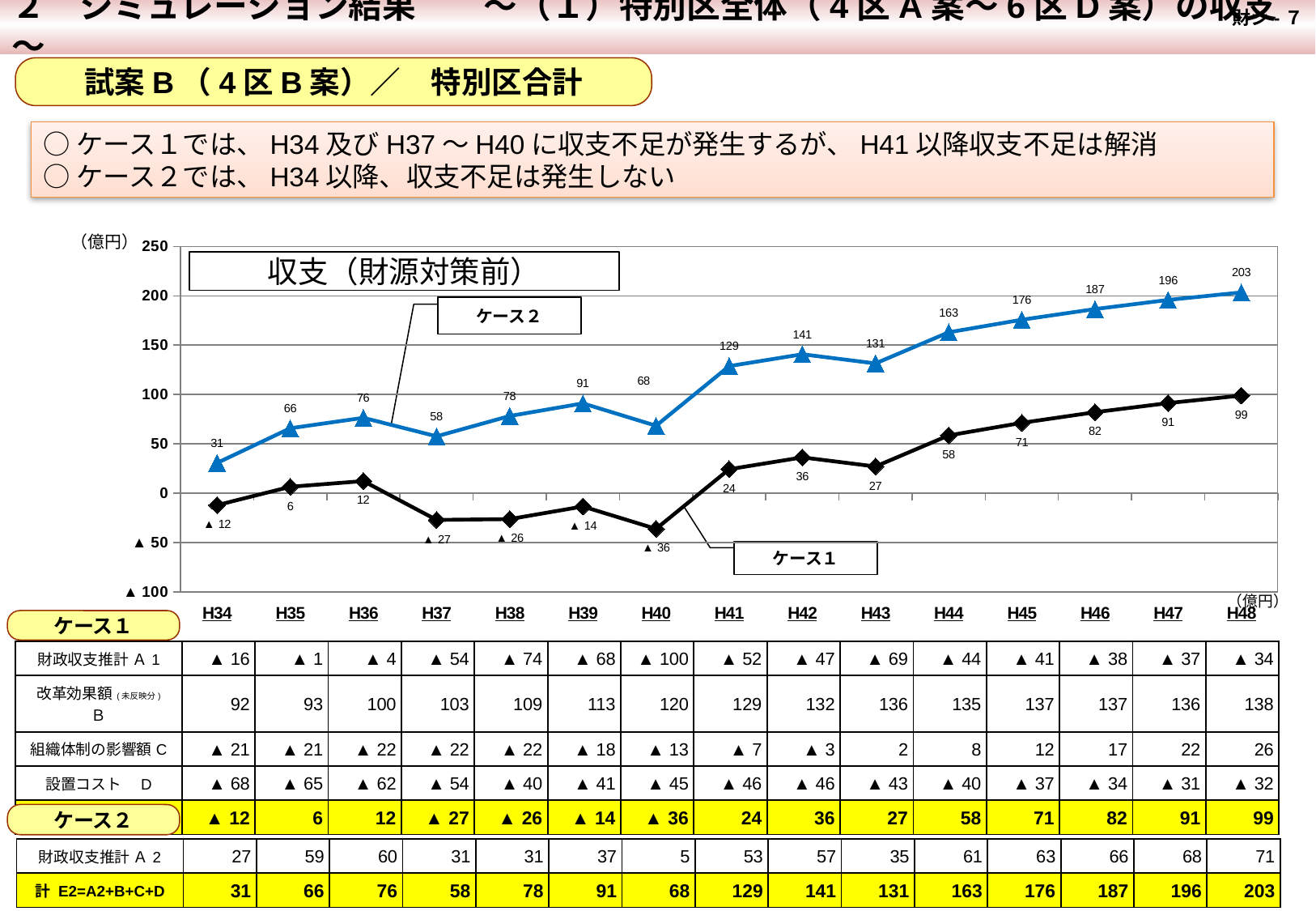

２　シミュレーション結果　　～（１）特別区全体（4区A案～6区D案）の収支～
 財シ-７
試案B（4区B案）／　特別区合計
○ケース１では、H34及びH37～H40に収支不足が発生するが、H41以降収支不足は解消
○ケース２では、H34以降、収支不足は発生しない

### Chart

| Category | 計 E=A'+B+C+D | 計 E=A+B+C+D |
|---|---|---|
| H34 | 30.541999999999977 | -12.218000000000018 |
| H35 | 65.77799999999996 | 6.387999999999964 |
| H36 | 76.32399999999994 | 12.173999999999943 |
| H37 | 57.52999999999997 | -27.220000000000017 |
| H38 | 78.16599999999998 | -26.38400000000001 |
| H39 | 90.98044806471438 | -13.569551935285617 |
| H40 | 68.29006045748699 | -36.25993954251301 |
| H41 | 128.72765353378043 | 24.177653533780436 |
| H42 | 140.74383403732307 | 36.193834037323064 |
| H43 | 131.4677843076151 | 26.917784307615065 |
| H44 | 163.00865070483158 | 58.4586507048316 |
| H45 | 175.77681221532862 | 71.22681221532865 |
| H46 | 186.56221084235244 | 82.01221084235249 |
| H47 | 195.82185382747238 | 91.2718538274724 |
| H48 | 203.43971356047928 | 98.88971356047932 |
（億円）
収支（財源対策前）
ケース２
ケース１
（億円）
ケース１
| 財政収支推計 Ａ1 | ▲ 16 | ▲ 1 | ▲ 4 | ▲ 54 | ▲ 74 | ▲ 68 | ▲ 100 | ▲ 52 | ▲ 47 | ▲ 69 | ▲ 44 | ▲ 41 | ▲ 38 | ▲ 37 | ▲ 34 |
| --- | --- | --- | --- | --- | --- | --- | --- | --- | --- | --- | --- | --- | --- | --- | --- |
| 改革効果額(未反映分) Ｂ | 92 | 93 | 100 | 103 | 109 | 113 | 120 | 129 | 132 | 136 | 135 | 137 | 137 | 136 | 138 |
| 組織体制の影響額C | ▲ 21 | ▲ 21 | ▲ 22 | ▲ 22 | ▲ 22 | ▲ 18 | ▲ 13 | ▲ 7 | ▲ 3 | 2 | 8 | 12 | 17 | 22 | 26 |
| 設置コスト　D | ▲ 68 | ▲ 65 | ▲ 62 | ▲ 54 | ▲ 40 | ▲ 41 | ▲ 45 | ▲ 46 | ▲ 46 | ▲ 43 | ▲ 40 | ▲ 37 | ▲ 34 | ▲ 31 | ▲ 32 |
| 計 E1=A1+B+C+D | ▲ 12 | 6 | 12 | ▲ 27 | ▲ 26 | ▲ 14 | ▲ 36 | 24 | 36 | 27 | 58 | 71 | 82 | 91 | 99 |
ケース２
| 財政収支推計 Ａ2 | 27 | 59 | 60 | 31 | 31 | 37 | 5 | 53 | 57 | 35 | 61 | 63 | 66 | 68 | 71 |
| --- | --- | --- | --- | --- | --- | --- | --- | --- | --- | --- | --- | --- | --- | --- | --- |
| 計 E2=A2+B+C+D | 31 | 66 | 76 | 58 | 78 | 91 | 68 | 129 | 141 | 131 | 163 | 176 | 187 | 196 | 203 |